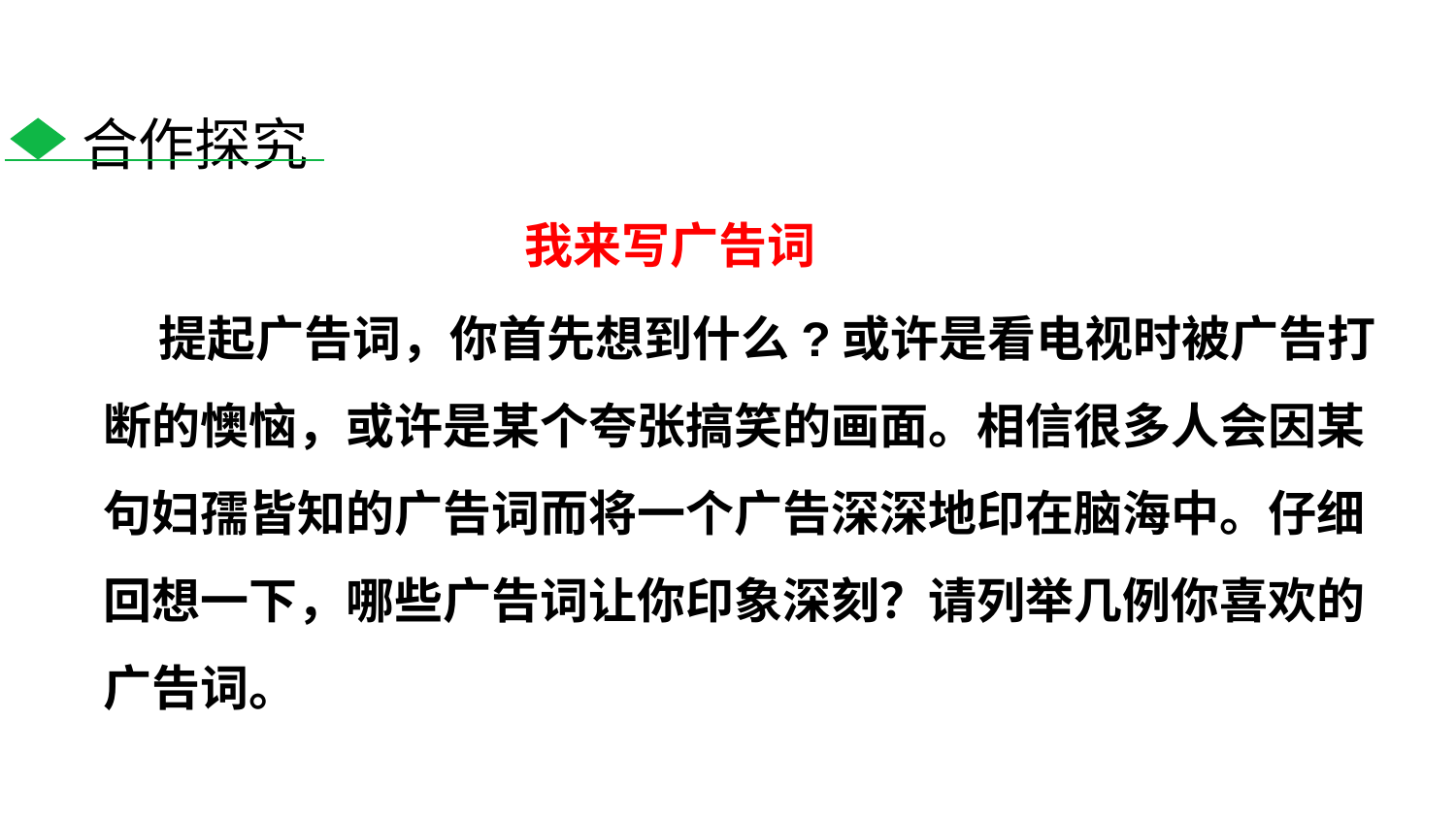

合作探究

我来写广告词
    提起广告词，你首先想到什么?或许是看电视时被广告打断的懊恼，或许是某个夸张搞笑的画面。相信很多人会因某句妇孺皆知的广告词而将一个广告深深地印在脑海中。仔细回想一下，哪些广告词让你印象深刻？请列举几例你喜欢的广告词。